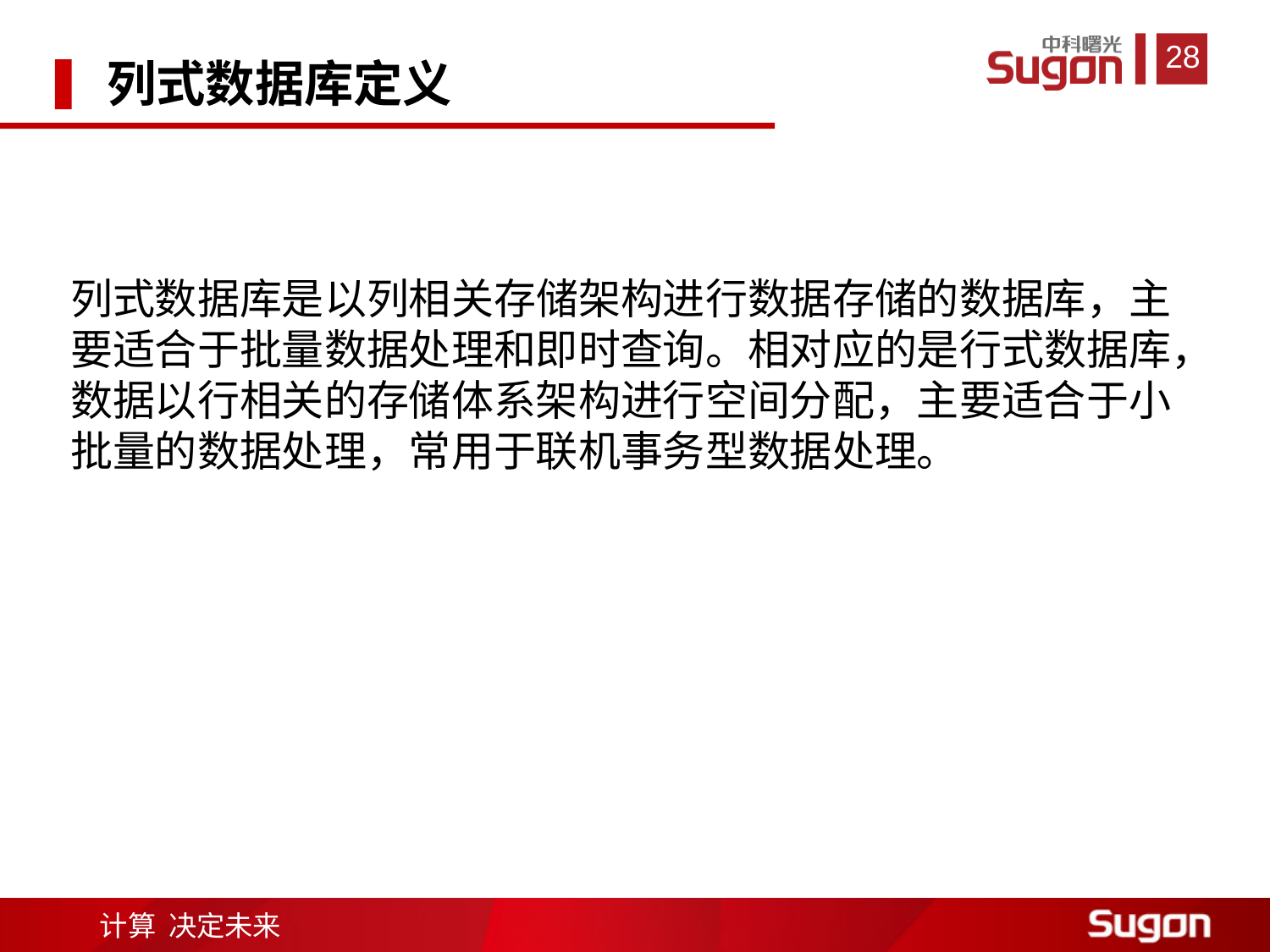

列式数据库定义

列式数据库是以列相关存储架构进行数据存储的数据库，主要适合于批量数据处理和即时查询。相对应的是行式数据库，数据以行相关的存储体系架构进行空间分配，主要适合于小批量的数据处理，常用于联机事务型数据处理。